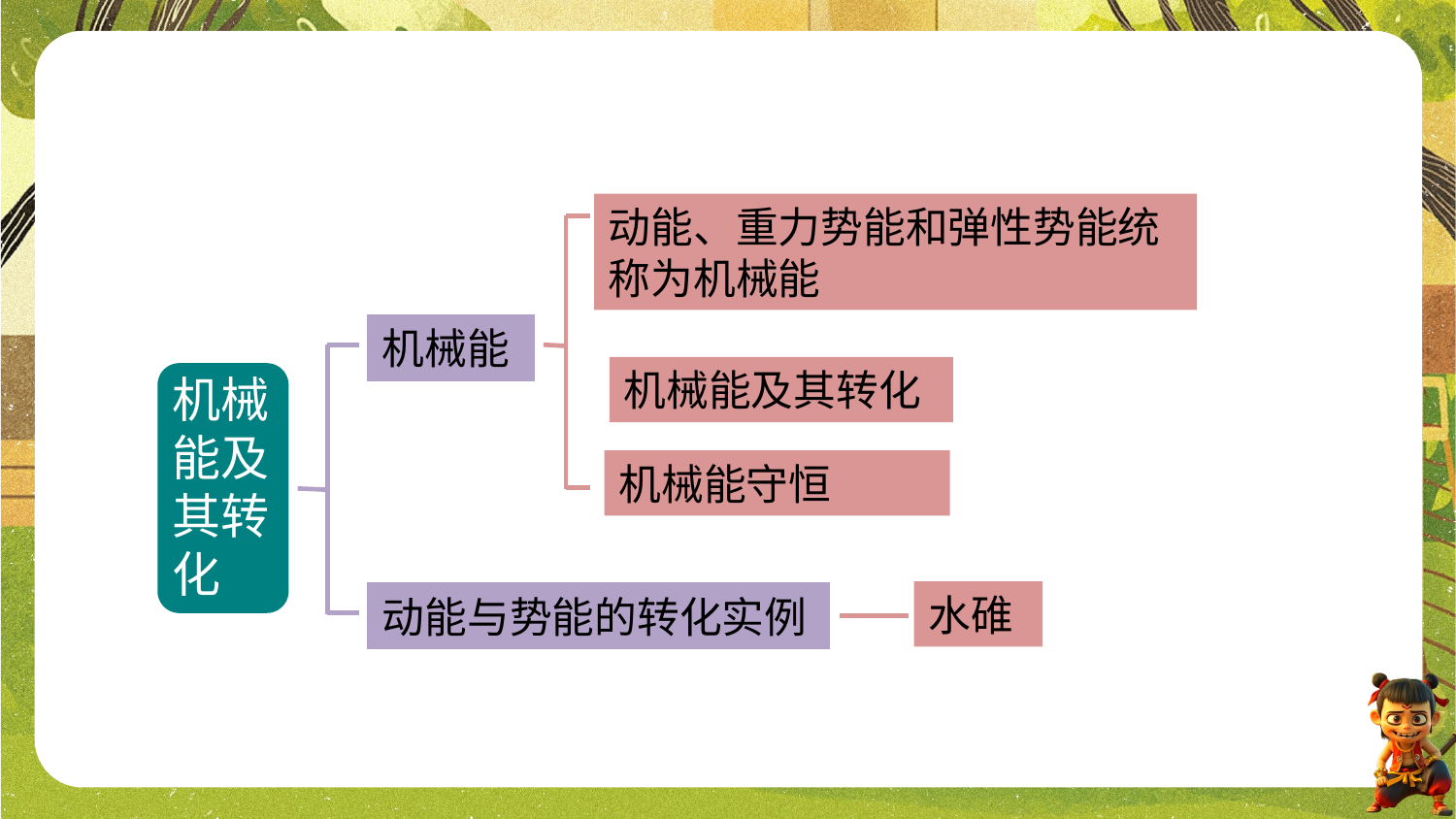

动能、重力势能和弹性势能统称为机械能
机械能
机械能及其转化
机械能及其转化
机械能守恒
水碓
动能与势能的转化实例